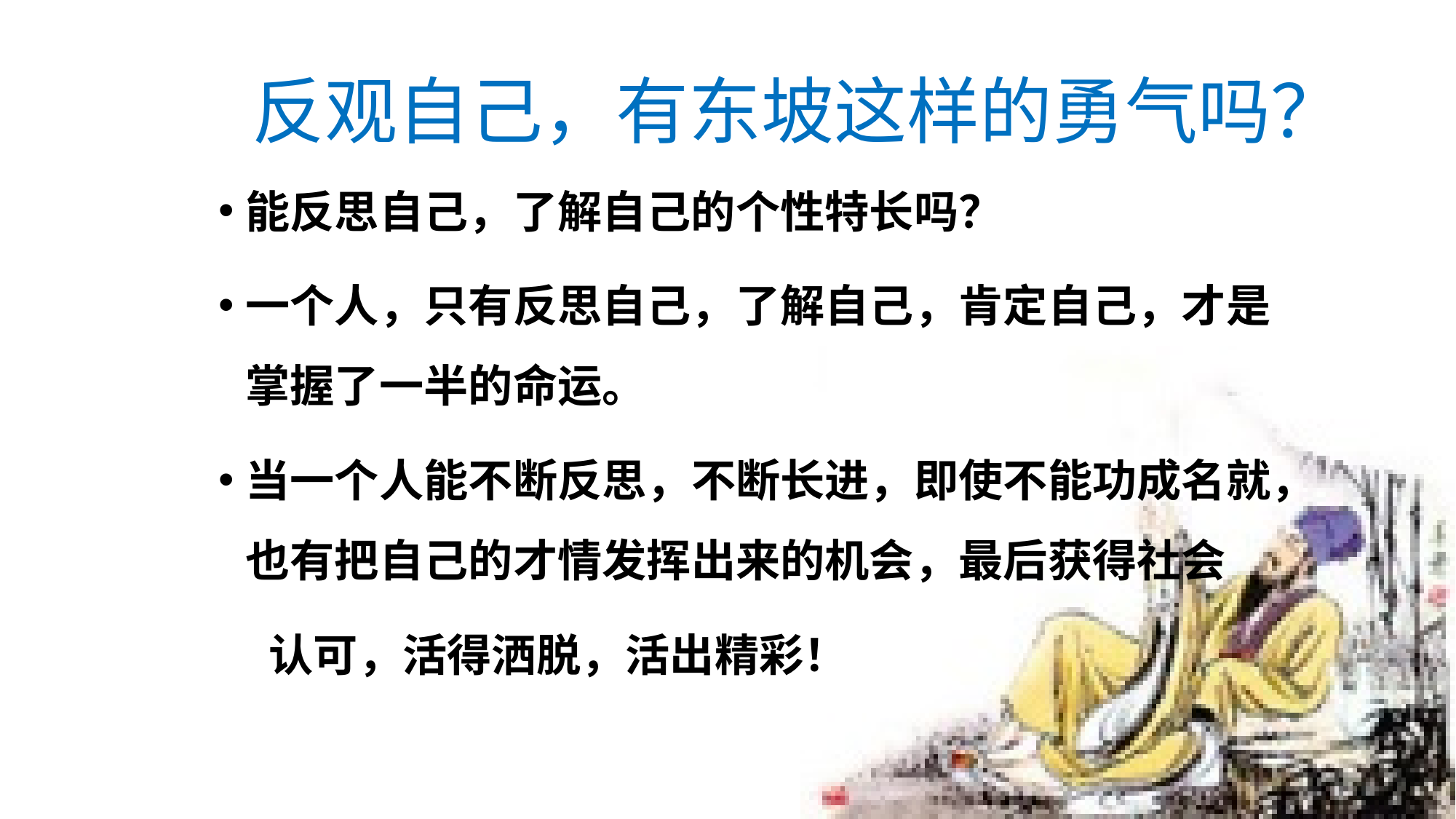

# 反观自己，有东坡这样的勇气吗？
能反思自己，了解自己的个性特长吗？
一个人，只有反思自己，了解自己，肯定自己，才是掌握了一半的命运。
当一个人能不断反思，不断长进，即使不能功成名就，也有把自己的才情发挥出来的机会，最后获得社会
    认可，活得洒脱，活出精彩！